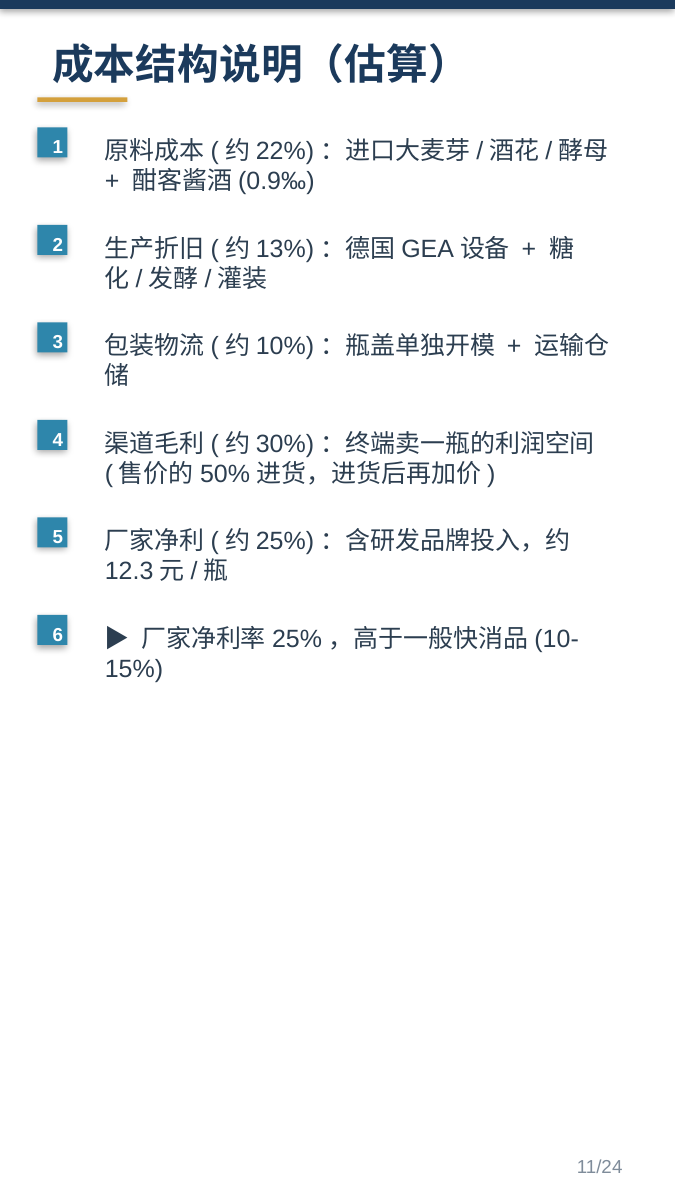

成本结构说明（估算）

1
原料成本(约22%)：进口大麦芽/酒花/酵母 + 酣客酱酒(0.9‰)

2
生产折旧(约13%)：德国GEA设备 + 糖化/发酵/灌装

3
包装物流(约10%)：瓶盖单独开模 + 运输仓储

4
渠道毛利(约30%)：终端卖一瓶的利润空间 (售价的50%进货，进货后再加价)

5
厂家净利(约25%)：含研发品牌投入，约12.3元/瓶

6
▶ 厂家净利率25%，高于一般快消品(10-15%)
11/24